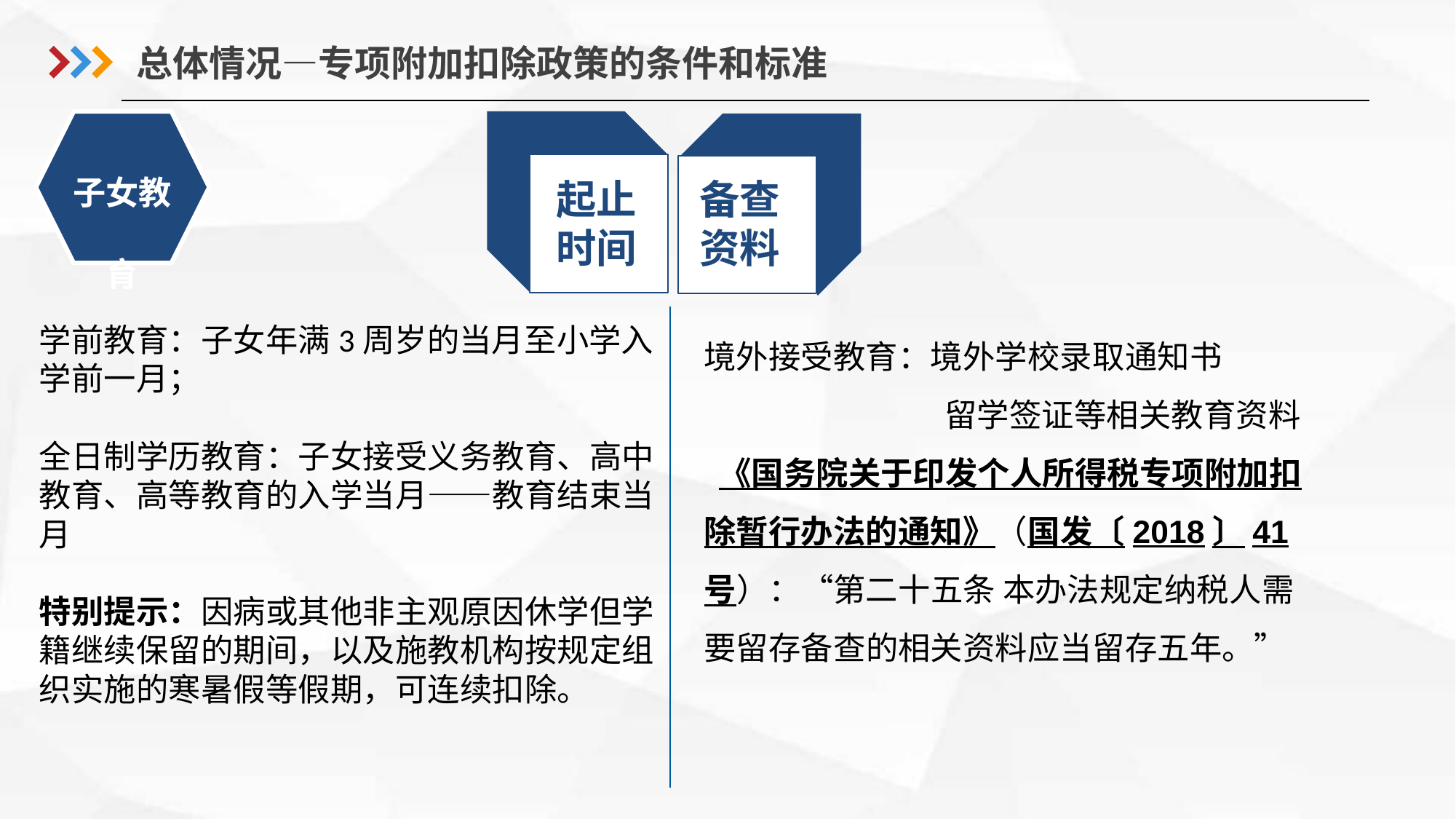

总体情况—专项附加扣除政策的条件和标准

子女教育

起止
时间

备查
资料

境外接受教育：境外学校录取通知书
                                留学签证等相关教育资料
 《国务院关于印发个人所得税专项附加扣除暂行办法的通知》（国发〔2018〕41号）：“第二十五条 本办法规定纳税人需要留存备查的相关资料应当留存五年。”

学前教育：子女年满3周岁的当月至小学入学前一月；

全日制学历教育：子女接受义务教育、高中教育、高等教育的入学当月——教育结束当月

特别提示：因病或其他非主观原因休学但学籍继续保留的期间，以及施教机构按规定组织实施的寒暑假等假期，可连续扣除。